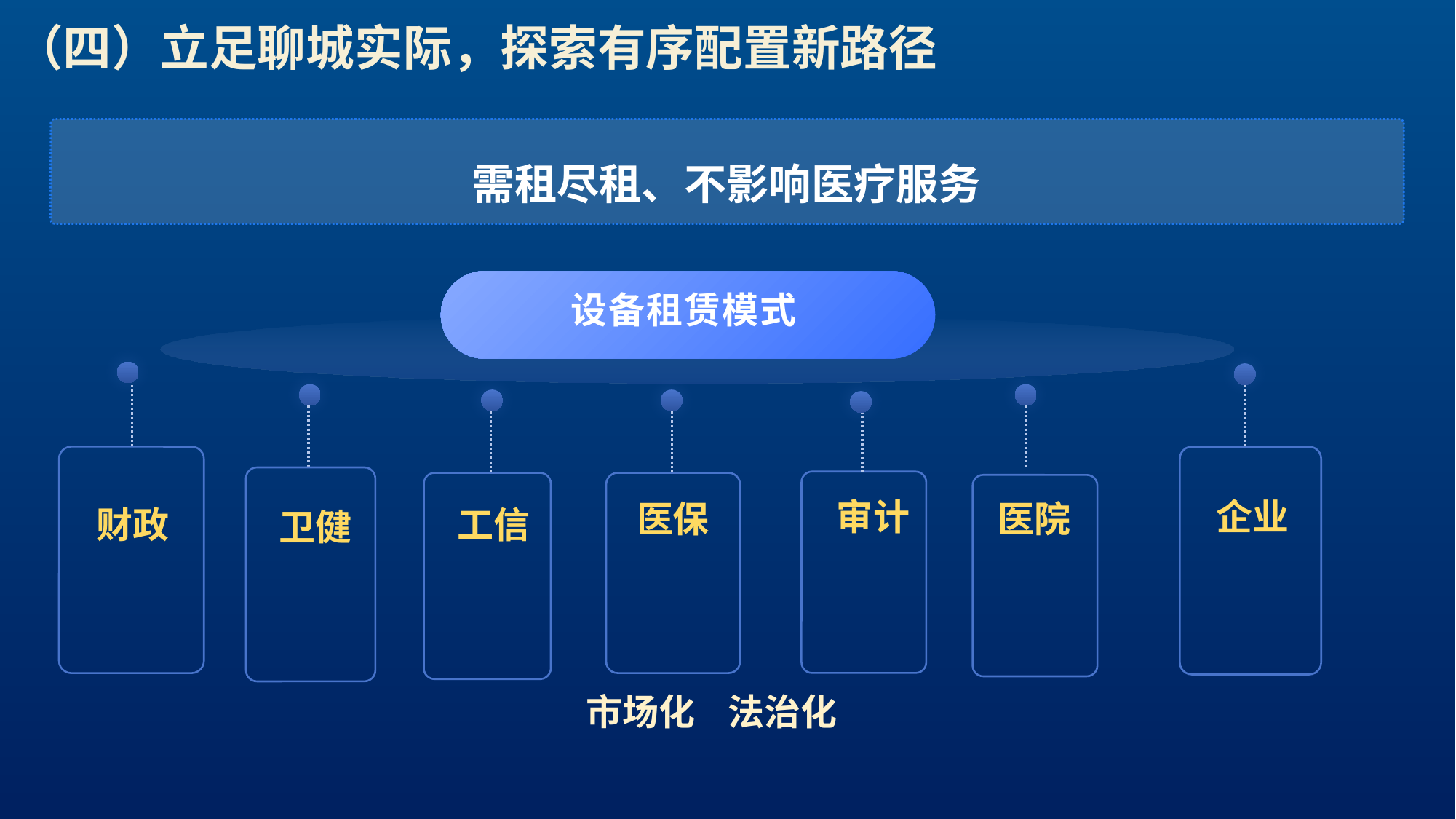

（四）立足聊城实际，探索有序配置新路径

需租尽租、不影响医疗服务

设备租赁模式

财政

工信

卫健

医保

审计

企业

医院

市场化    法治化